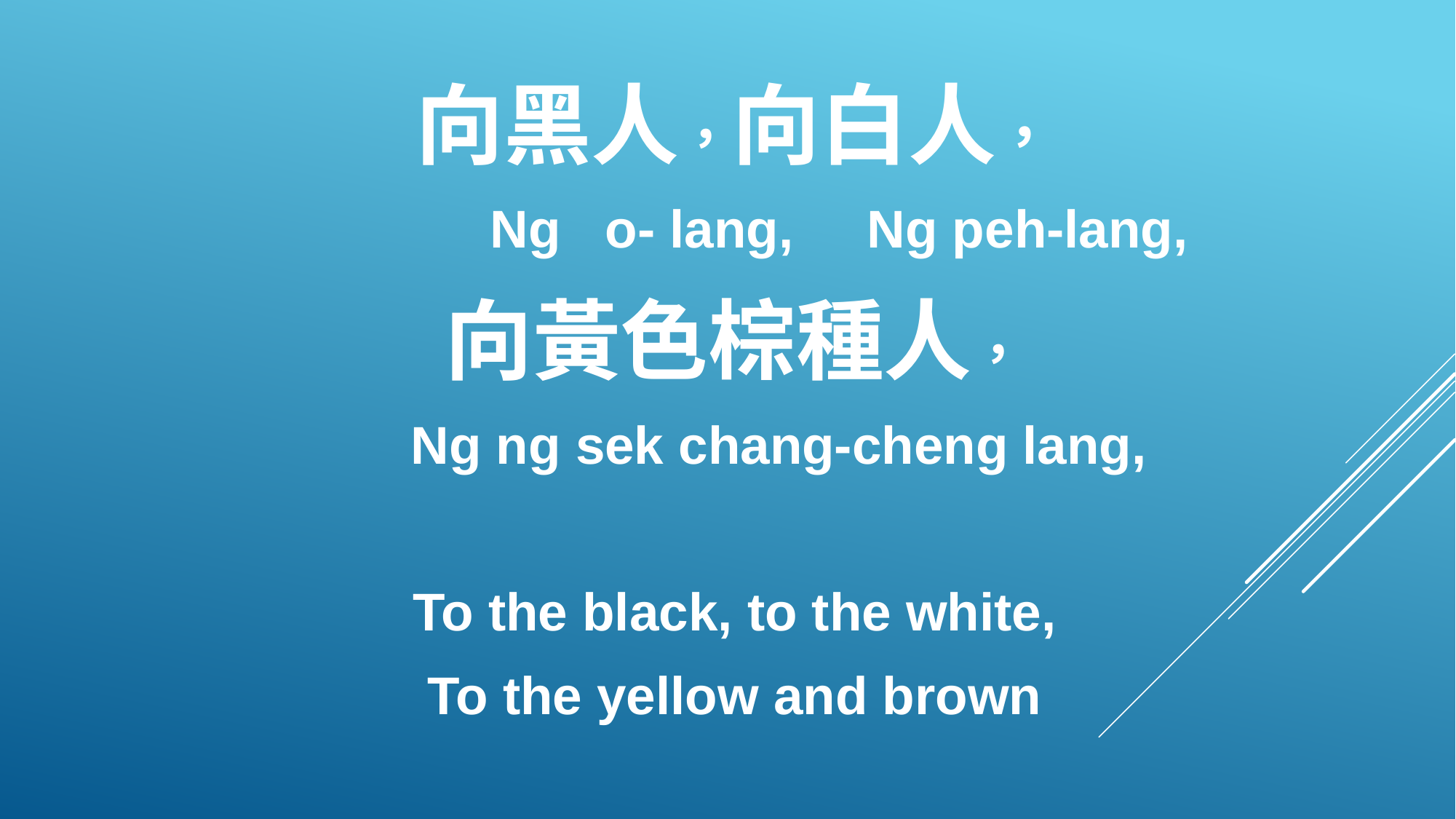

向黑人，向白人，
                     Ng   o- lang,     Ng peh-lang,
向黃色棕種人，
      Ng ng sek chang-cheng lang,

To the black, to the white,
To the yellow and brown